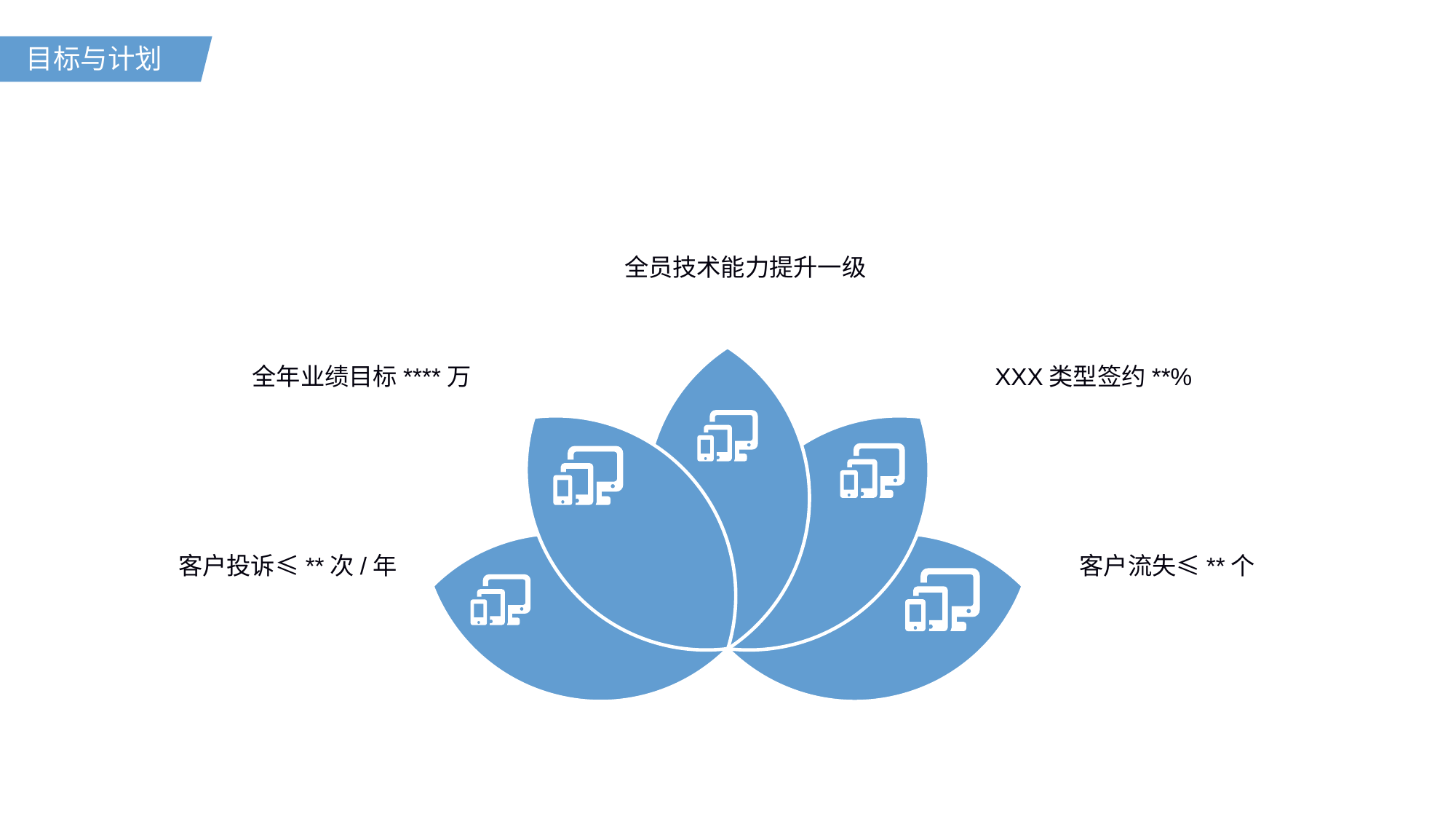

目标与计划

全员技术能力提升一级

全年业绩目标****万
XXX类型签约**%

客户投诉≤**次/年
客户流失≤**个